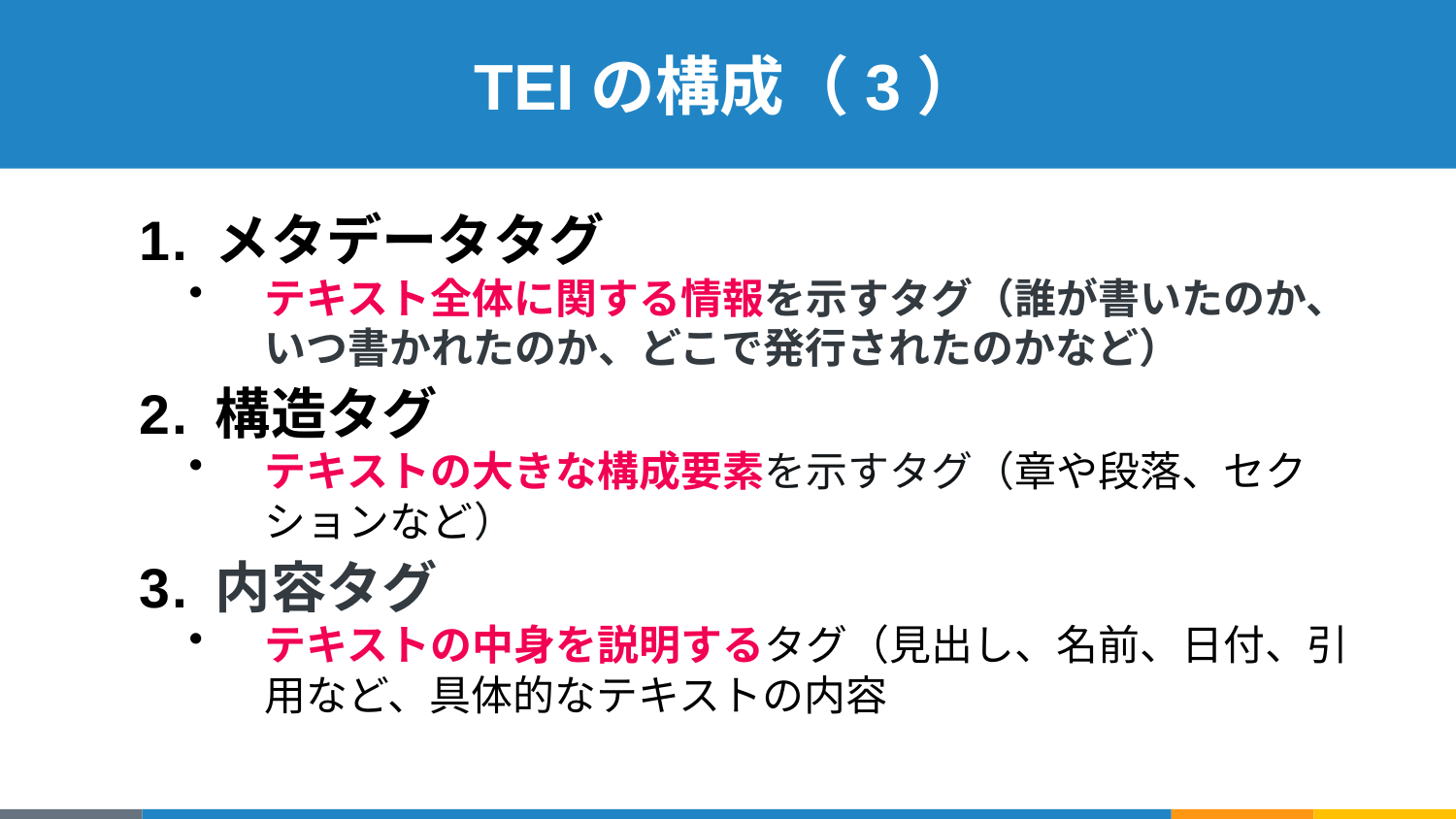

# TEIの構成（3）
メタデータタグ
テキスト全体に関する情報を示すタグ（誰が書いたのか、いつ書かれたのか、どこで発行されたのかなど）
構造タグ
テキストの大きな構成要素を示すタグ（章や段落、セクションなど）
内容タグ
テキストの中身を説明するタグ（見出し、名前、日付、引用など、具体的なテキストの内容